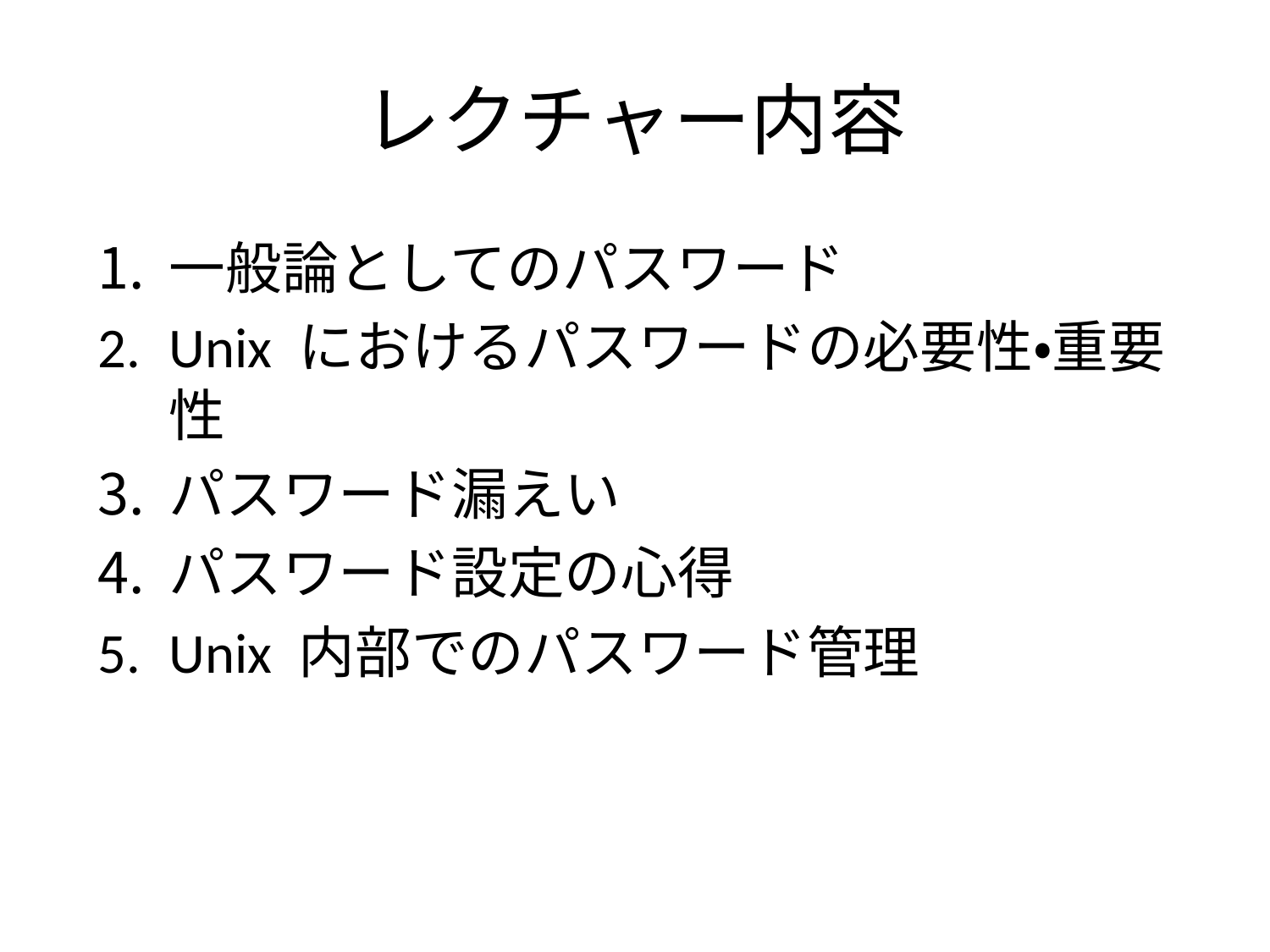

# レクチャー内容

一般論としてのパスワード
Unix におけるパスワードの必要性・重要性
パスワード漏えい
パスワード設定の心得
Unix 内部でのパスワード管理